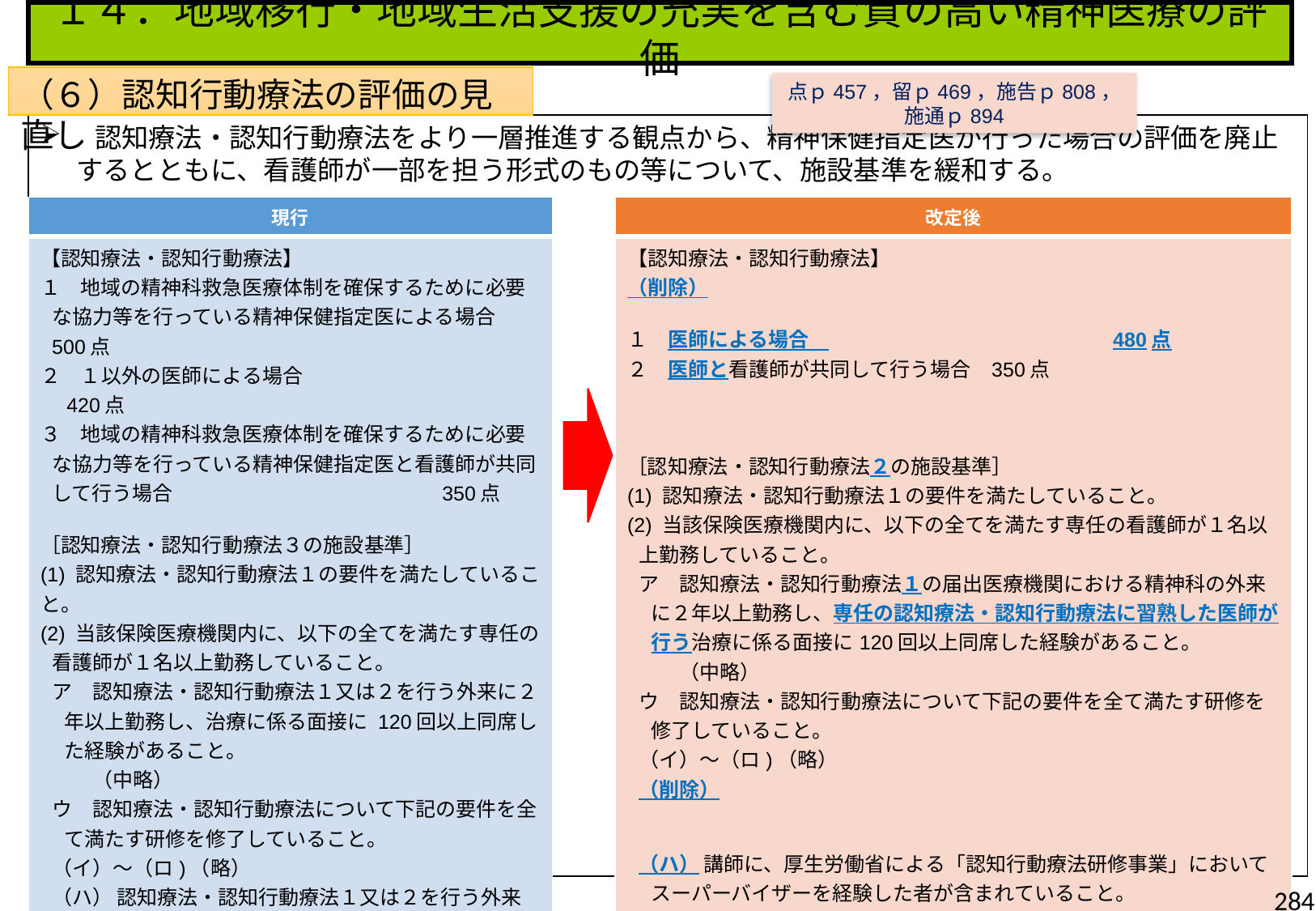

１４．地域移行・地域生活支援の充実を含む質の高い精神医療の評価
（６）認知行動療法の評価の見直し
点ｐ457，留ｐ469，施告ｐ808，施通ｐ894
  認知療法・認知行動療法をより一層推進する観点から、精神保健指定医が行った場合の評価を廃止するとともに、看護師が一部を担う形式のもの等について、施設基準を緩和する。

| 現行 |
| --- |
| 【認知療法・認知行動療法】 １　地域の精神科救急医療体制を確保するために必要な協力等を行っている精神保健指定医による場合　500点 ２　１以外の医師による場合 　420点 ３　地域の精神科救急医療体制を確保するために必要な協力等を行っている精神保健指定医と看護師が共同して行う場合 　350点 ［認知療法・認知行動療法３の施設基準］ (1) 認知療法・認知行動療法１の要件を満たしていること。 (2) 当該保険医療機関内に、以下の全てを満たす専任の看護師が１名以上勤務していること。 ア　認知療法・認知行動療法１又は２を行う外来に２年以上勤務し、治療に係る面接に 120回以上同席した経験があること。 　　（中略） ウ　認知療法・認知行動療法について下記の要件を全て満たす研修を修了していること。 （イ）～（ロ)（略） （ハ） 認知療法・認知行動療法１又は２を行う外来に１年以上勤務し、治療に係る面接に60回以上同席した経験を持つ看護師を対象としたものであること。 （ニ） 講師に、厚生労働省による「認知行動療法研修事業」においてスーパーバイザーを経験した者が含まれていること。 |
| 改定後 |
| --- |
| 【認知療法・認知行動療法】 （削除） １　医師による場合　　　　　 480点 ２　医師と看護師が共同して行う場合 350点 ［認知療法・認知行動療法２の施設基準］ (1) 認知療法・認知行動療法１の要件を満たしていること。 (2) 当該保険医療機関内に、以下の全てを満たす専任の看護師が１名以上勤務していること。 ア　認知療法・認知行動療法１の届出医療機関における精神科の外来に２年以上勤務し、専任の認知療法・認知行動療法に習熟した医師が行う治療に係る面接に120回以上同席した経験があること。 　　（中略） ウ　認知療法・認知行動療法について下記の要件を全て満たす研修を修了していること。 （イ）～（ロ)（略） （削除） （ハ） 講師に、厚生労働省による「認知行動療法研修事業」においてスーパーバイザーを経験した者が含まれていること。 |

284